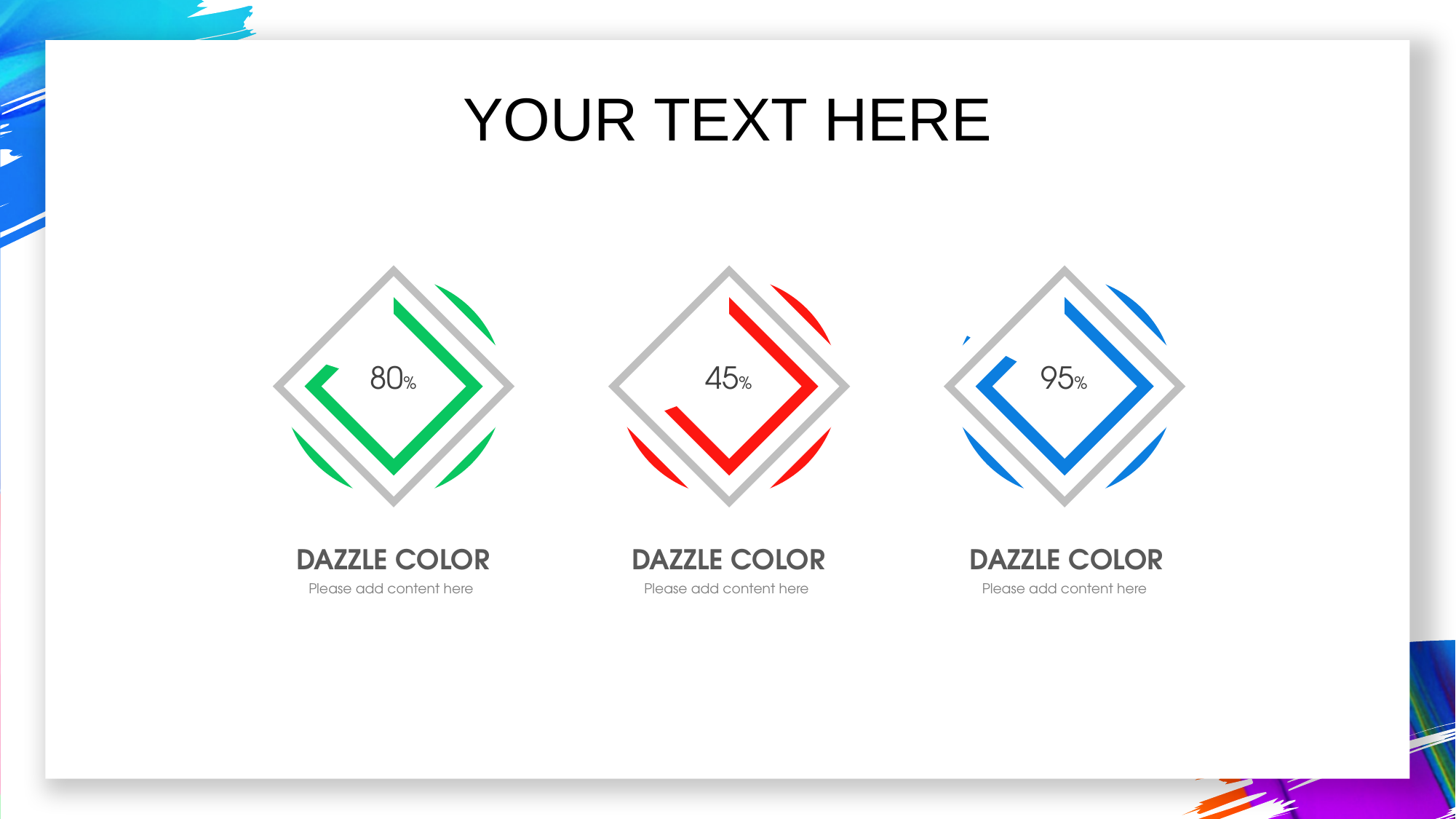

YOUR TEXT HERE

### Chart

| Category | 销售额 |
|---|---|
| 第一季度 | 0.8 |
| 第二季度 | 0.2 |

### Chart

| Category | 销售额 |
|---|---|
| 第一季度 | 0.45 |
| 第二季度 | 0.2 |

### Chart

| Category | 销售额 |
|---|---|
| 第一季度 | 0.95 |
| 第二季度 | 0.2 |

80%
45%
95%
DAZZLE COLOR
Please add content here
DAZZLE COLOR
Please add content here
DAZZLE COLOR
Please add content here